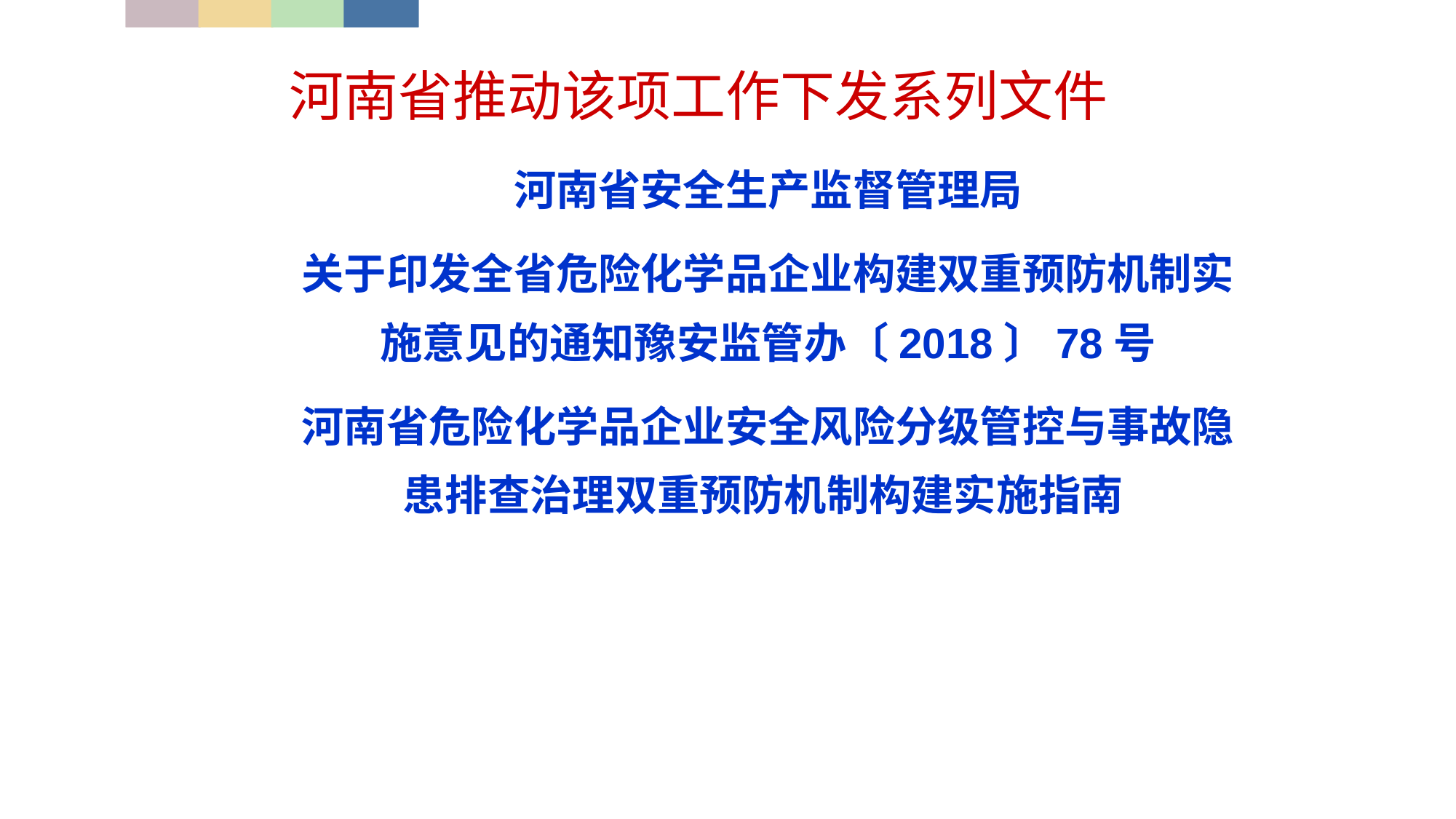

河南省推动该项工作下发系列文件
河南省安全生产监督管理局
关于印发全省危险化学品企业构建双重预防机制实施意见的通知豫安监管办〔2018〕78号
河南省危险化学品企业安全风险分级管控与事故隐患排查治理双重预防机制构建实施指南